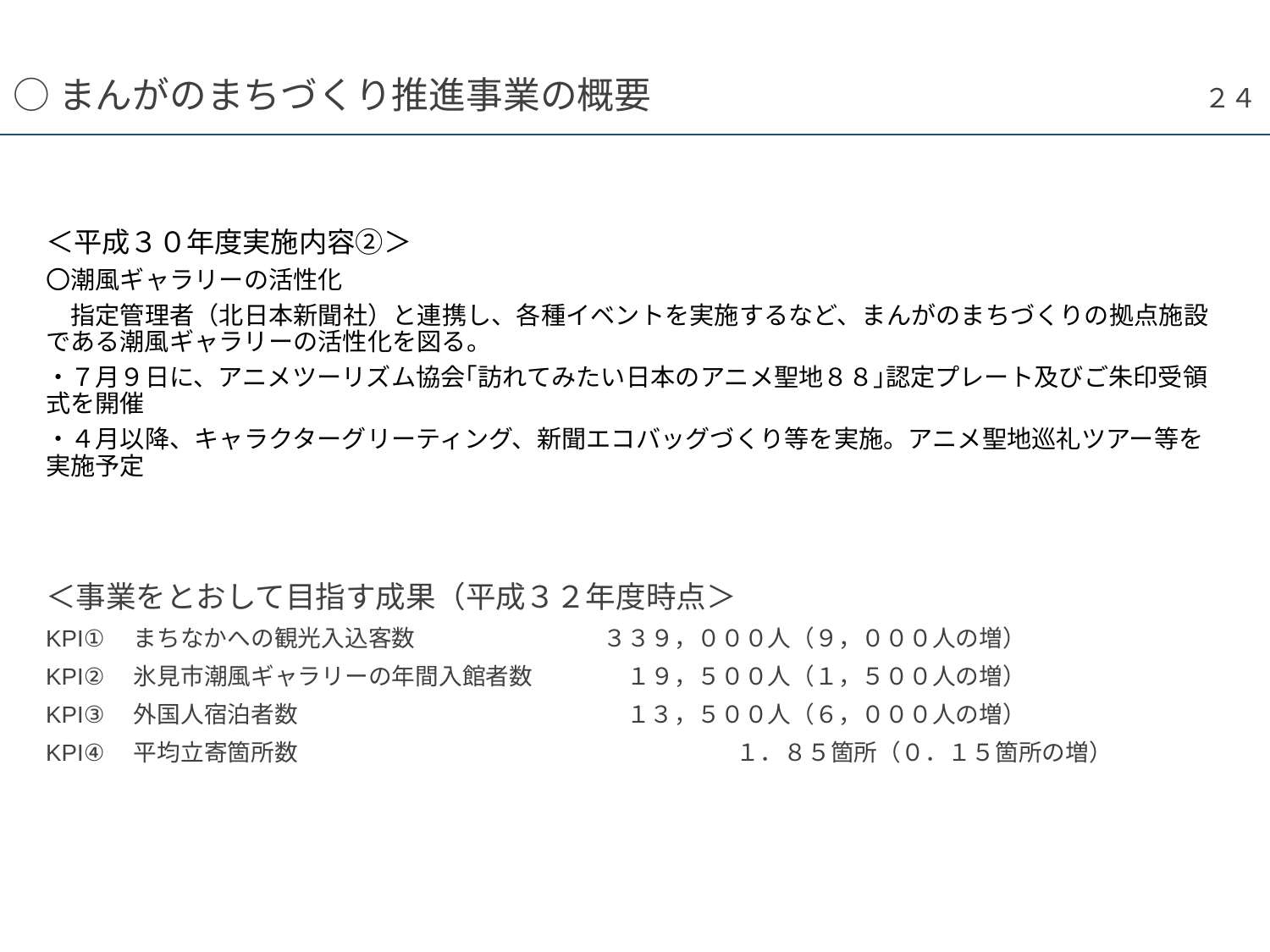

２４
# ○まんがのまちづくり推進事業の概要
＜平成３０年度実施内容②＞
〇潮風ギャラリーの活性化
　指定管理者（北日本新聞社）と連携し、各種イベントを実施するなど、まんがのまちづくりの拠点施設である潮風ギャラリーの活性化を図る。
・７月９日に、アニメツーリズム協会｢訪れてみたい日本のアニメ聖地８８｣認定プレート及びご朱印受領式を開催
・４月以降、キャラクターグリーティング、新聞エコバッグづくり等を実施。アニメ聖地巡礼ツアー等を実施予定
＜事業をとおして目指す成果（平成３２年度時点＞
KPI①　まちなかへの観光入込客数　　　　　　　　３３９，０００人（９，０００人の増）
KPI②　氷見市潮風ギャラリーの年間入館者数　　　　１９，５００人（１，５００人の増）
KPI③　外国人宿泊者数　　　　　　　　　　　　　　１３，５００人（６，０００人の増）
KPI④　平均立寄箇所数	　　　　　　　　　　　　　　１．８５箇所（０．１５箇所の増）